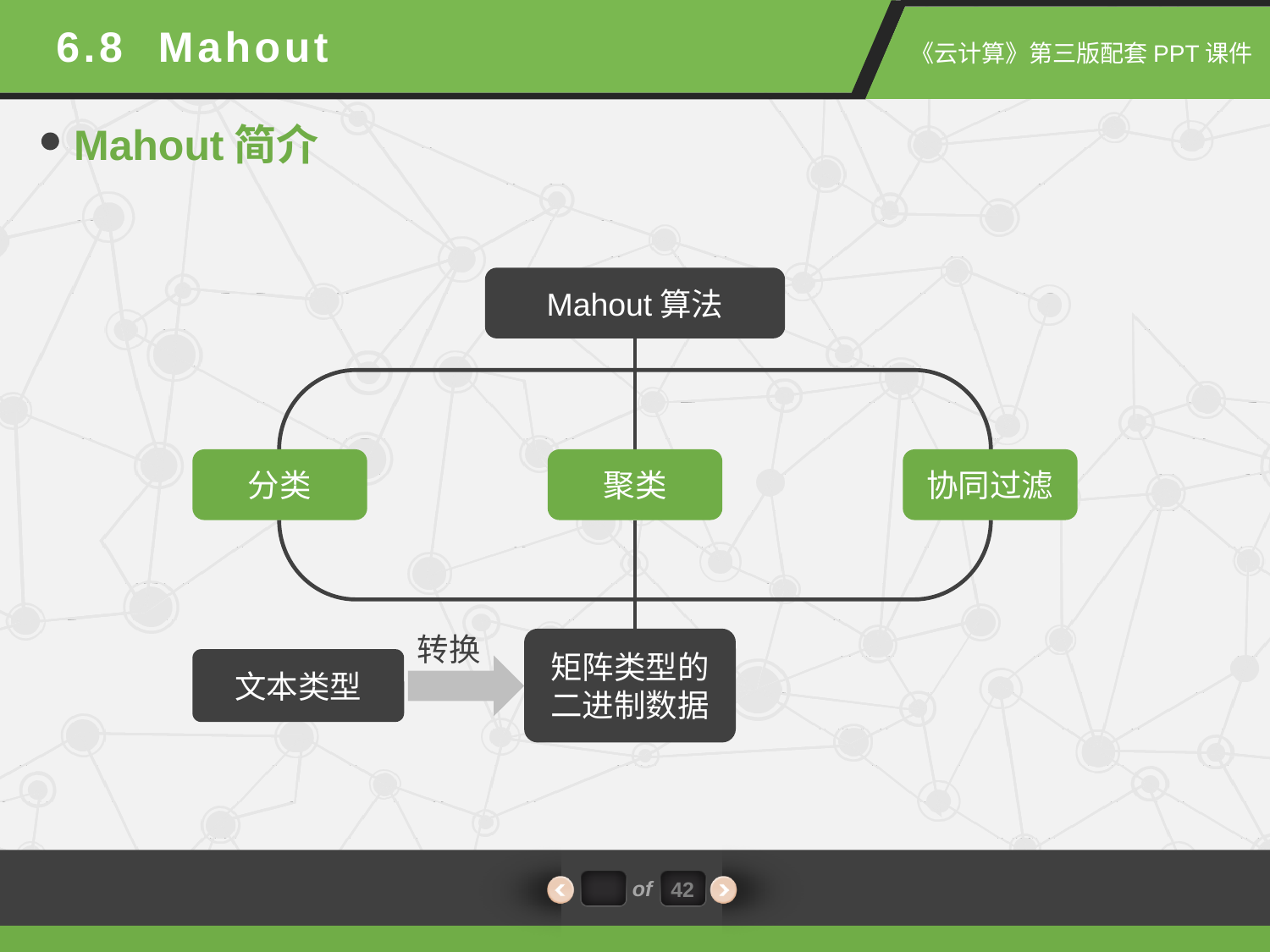

6.8  Mahout

Mahout简介

Mahout算法
分类
聚类
协同过滤

转换

矩阵类型的
二进制数据
文本类型
24